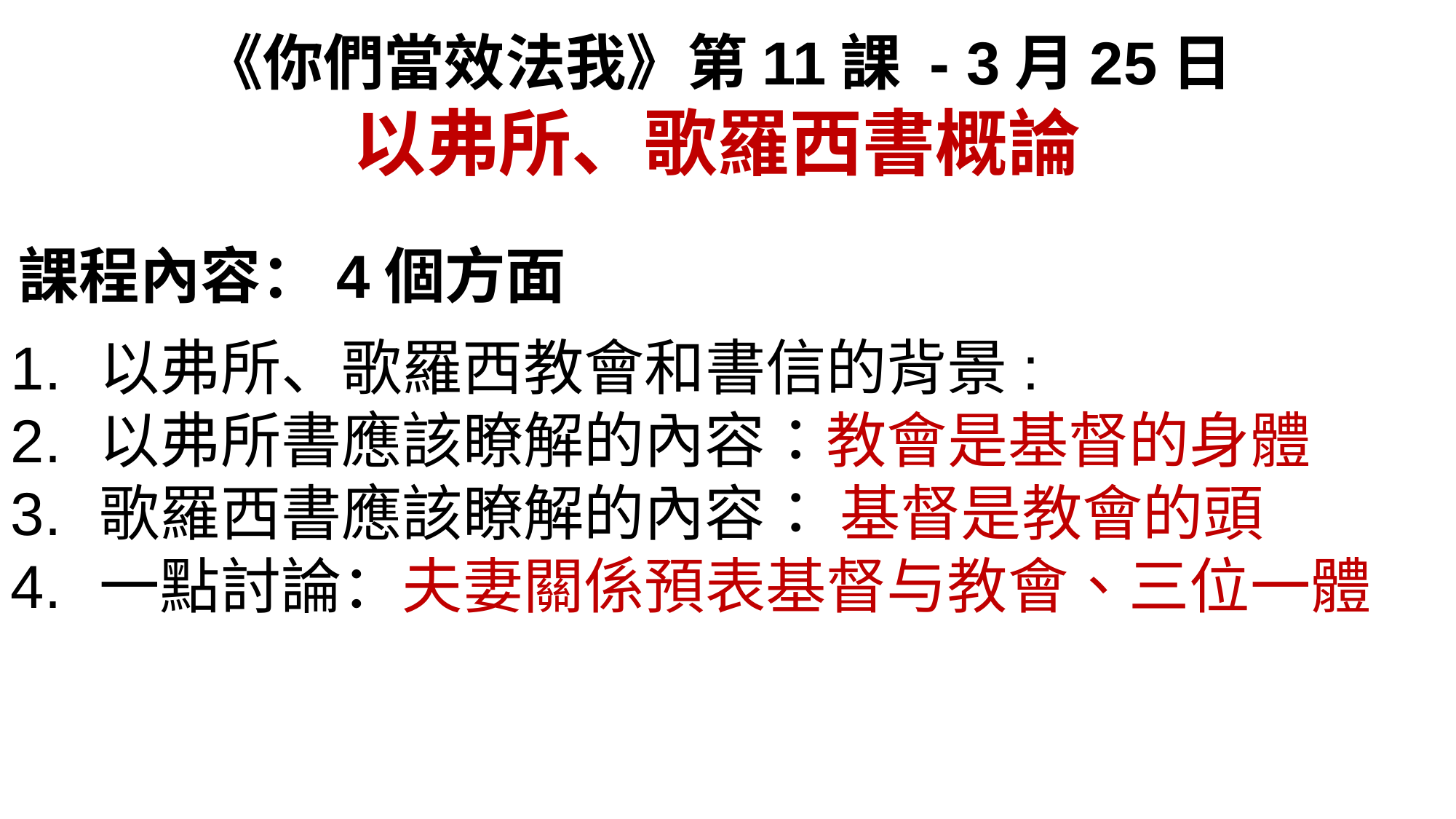

《你們當效法我》第11課 - 3月25日
以弗所、歌羅西書概論
課程內容：4個方面
以弗所、歌羅西教會和書信的背景:
以弗所書應該瞭解的內容：教會是基督的身體
歌羅西書應該瞭解的內容： 基督是教會的頭
一點討論：夫妻關係預表基督与教會、三位一體